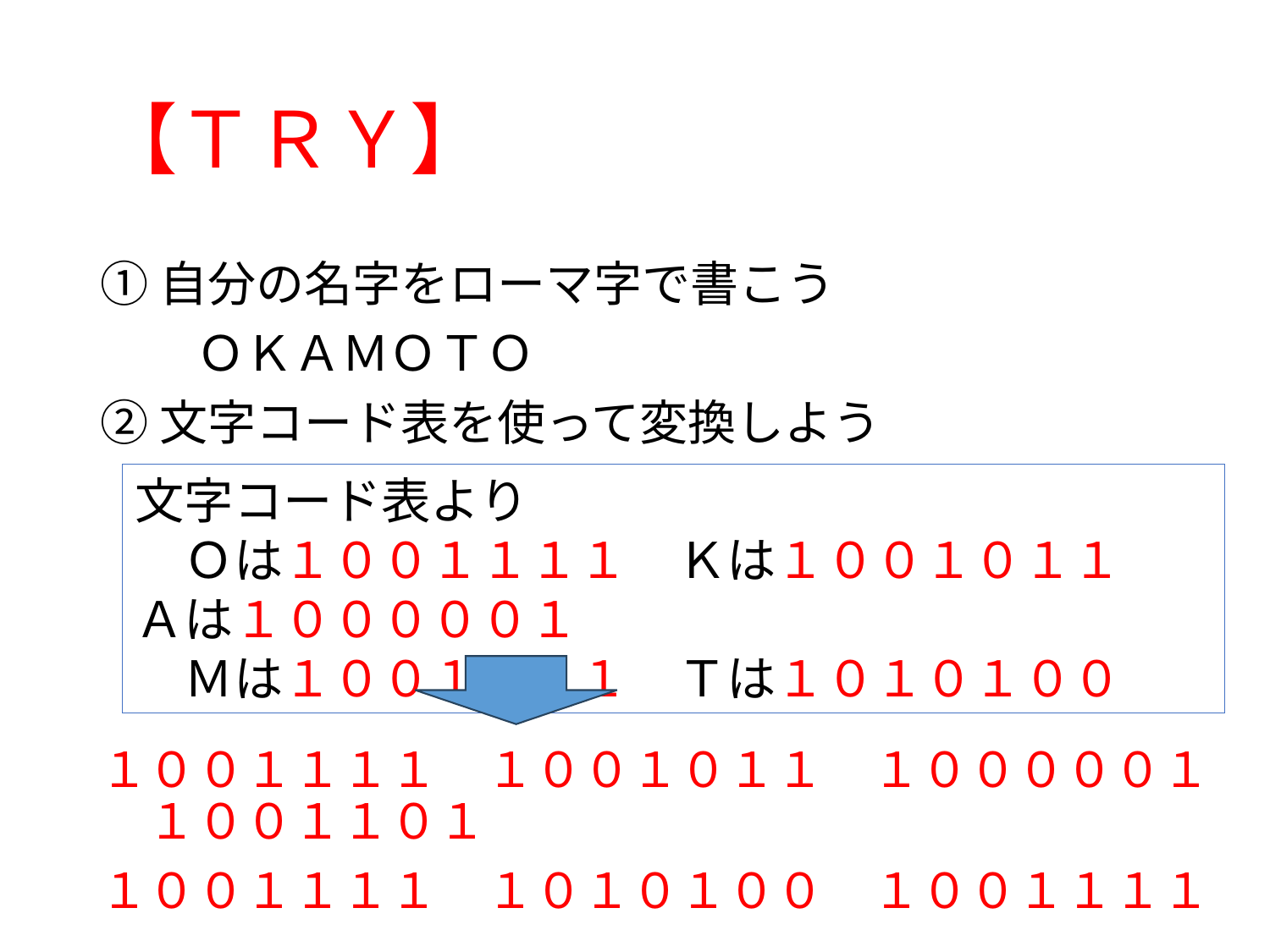

# 【ＴＲＹ】
①自分の名字をローマ字で書こう
　　ＯＫＡＭＯＴＯ
②文字コード表を使って変換しよう

１００１１１１　１００１０１１　１０００００１　１００１１０１
１００１１１１　１０１０１００　１００１１１１
文字コード表より
　Ｏは１００１１１１　Ｋは１００１０１１　Ａは１０００００１
　Ｍは１００１１０１　Ｔは１０１０１００